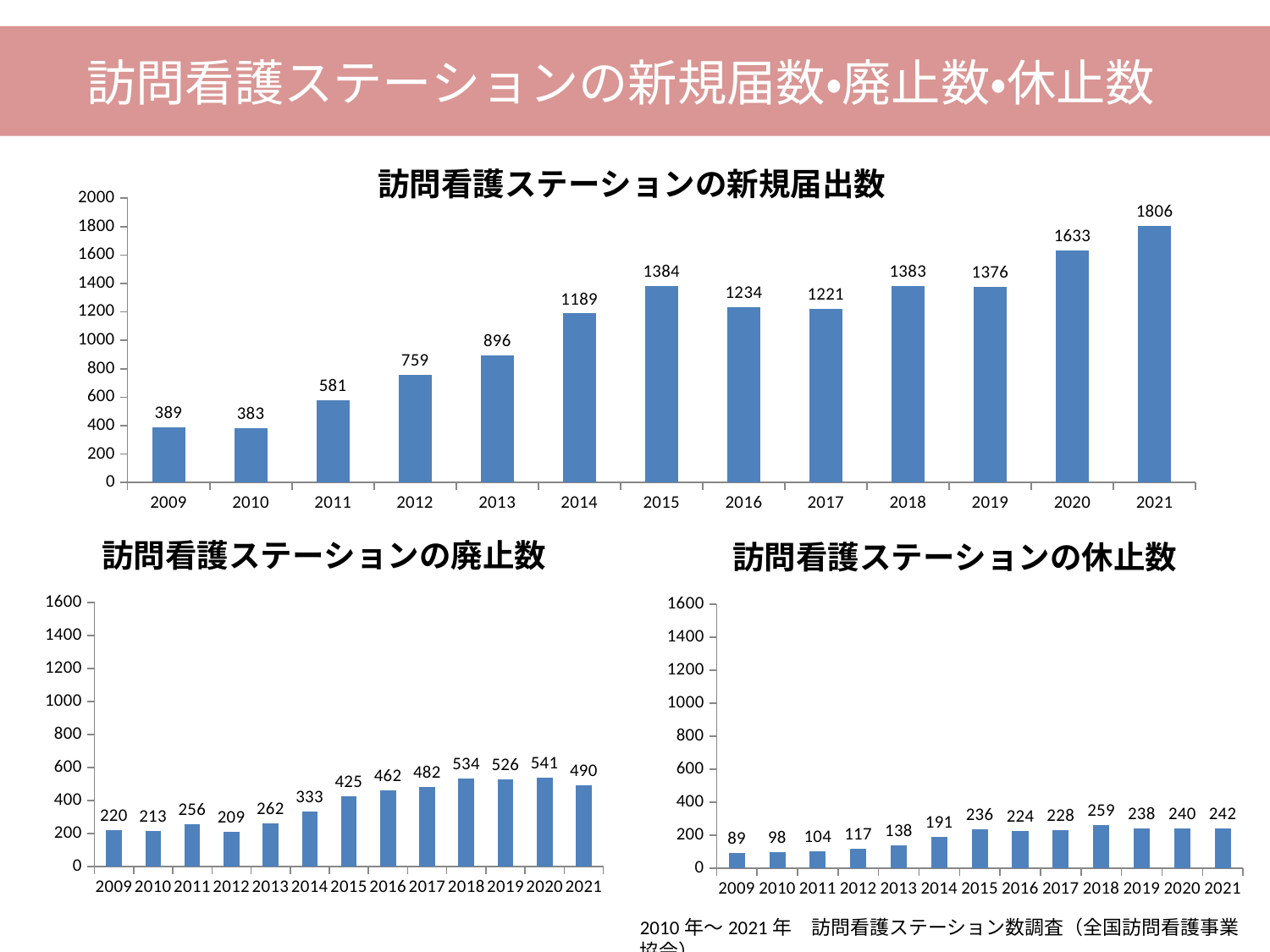

訪問看護ステーションの新規届数・廃止数・休止数

### Chart: 訪問看護ステーションの新規届出数

| Category | 新規 |
|---|---|
| 2009 | 389.0 |
| 2010 | 383.0 |
| 2011 | 581.0 |
| 2012 | 759.0 |
| 2013 | 896.0 |
| 2014 | 1189.0 |
| 2015 | 1384.0 |
| 2016 | 1234.0 |
| 2017 | 1221.0 |
| 2018 | 1383.0 |
| 2019 | 1376.0 |
| 2020 | 1633.0 |
| 2021 | 1806.0 |

### Chart: 訪問看護ステーションの廃止数

| Category | 廃止 |
|---|---|
| 2009 | 220.0 |
| 2010 | 213.0 |
| 2011 | 256.0 |
| 2012 | 209.0 |
| 2013 | 262.0 |
| 2014 | 333.0 |
| 2015 | 425.0 |
| 2016 | 462.0 |
| 2017 | 482.0 |
| 2018 | 534.0 |
| 2019 | 526.0 |
| 2020 | 541.0 |
| 2021 | 490.0 |

### Chart: 訪問看護ステーションの休止数

| Category | 休止 |
|---|---|
| 2009 | 89.0 |
| 2010 | 98.0 |
| 2011 | 104.0 |
| 2012 | 117.0 |
| 2013 | 138.0 |
| 2014 | 191.0 |
| 2015 | 236.0 |
| 2016 | 224.0 |
| 2017 | 228.0 |
| 2018 | 259.0 |
| 2019 | 238.0 |
| 2020 | 240.0 |
| 2021 | 242.0 |
2010年～2021年　訪問看護ステーション数調査（全国訪問看護事業協会）